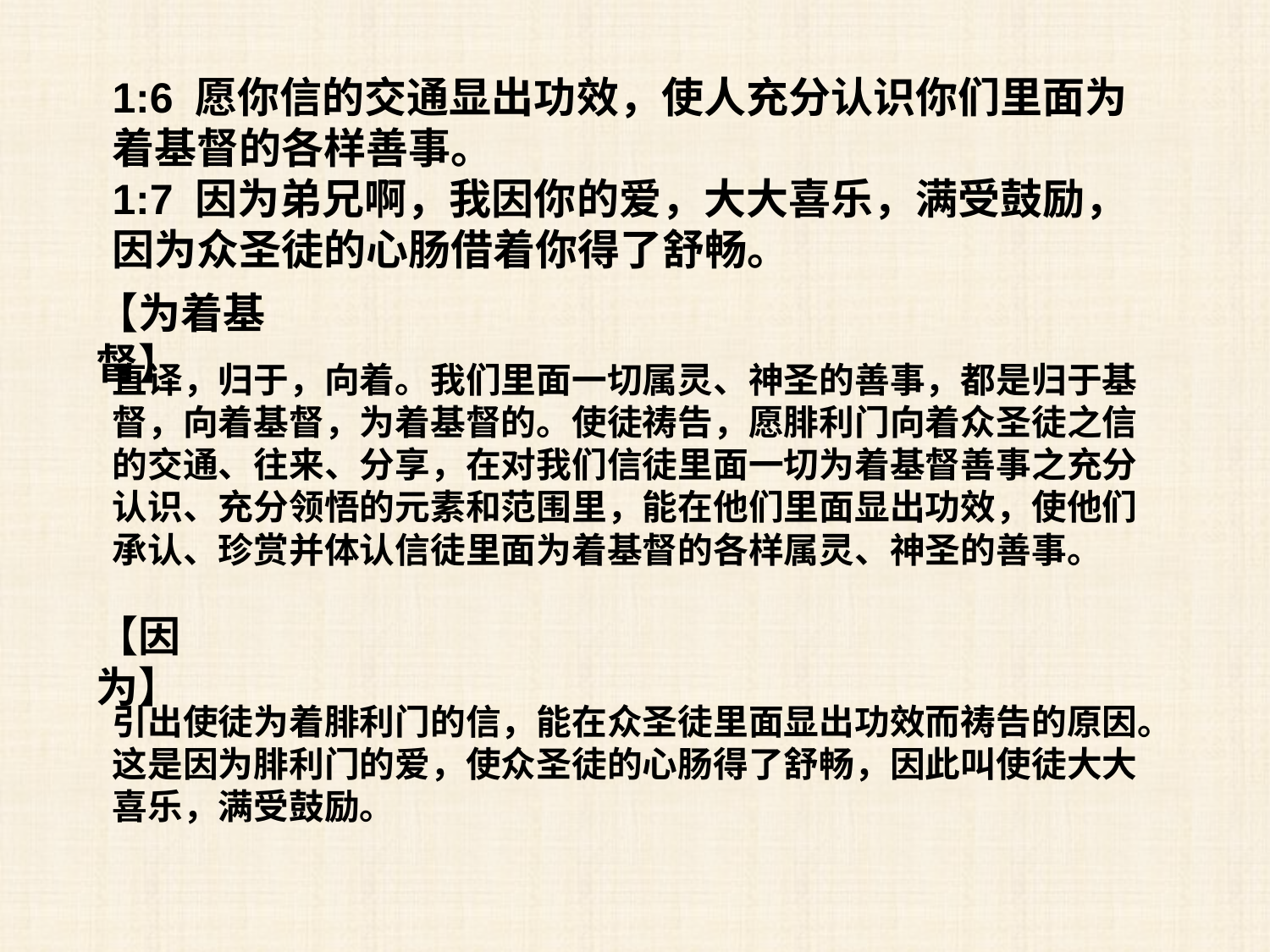

1:6 愿你信的交通显出功效，使人充分认识你们里面为着基督的各样善事。
1:7 因为弟兄啊，我因你的爱，大大喜乐，满受鼓励，因为众圣徒的心肠借着你得了舒畅。
【为着基督】
直译，归于，向着。我们里面一切属灵、神圣的善事，都是归于基督，向着基督，为着基督的。使徒祷告，愿腓利门向着众圣徒之信的交通、往来、分享，在对我们信徒里面一切为着基督善事之充分认识、充分领悟的元素和范围里，能在他们里面显出功效，使他们承认、珍赏并体认信徒里面为着基督的各样属灵、神圣的善事。
【因为】
引出使徒为着腓利门的信，能在众圣徒里面显出功效而祷告的原因。这是因为腓利门的爱，使众圣徒的心肠得了舒畅，因此叫使徒大大喜乐，满受鼓励。